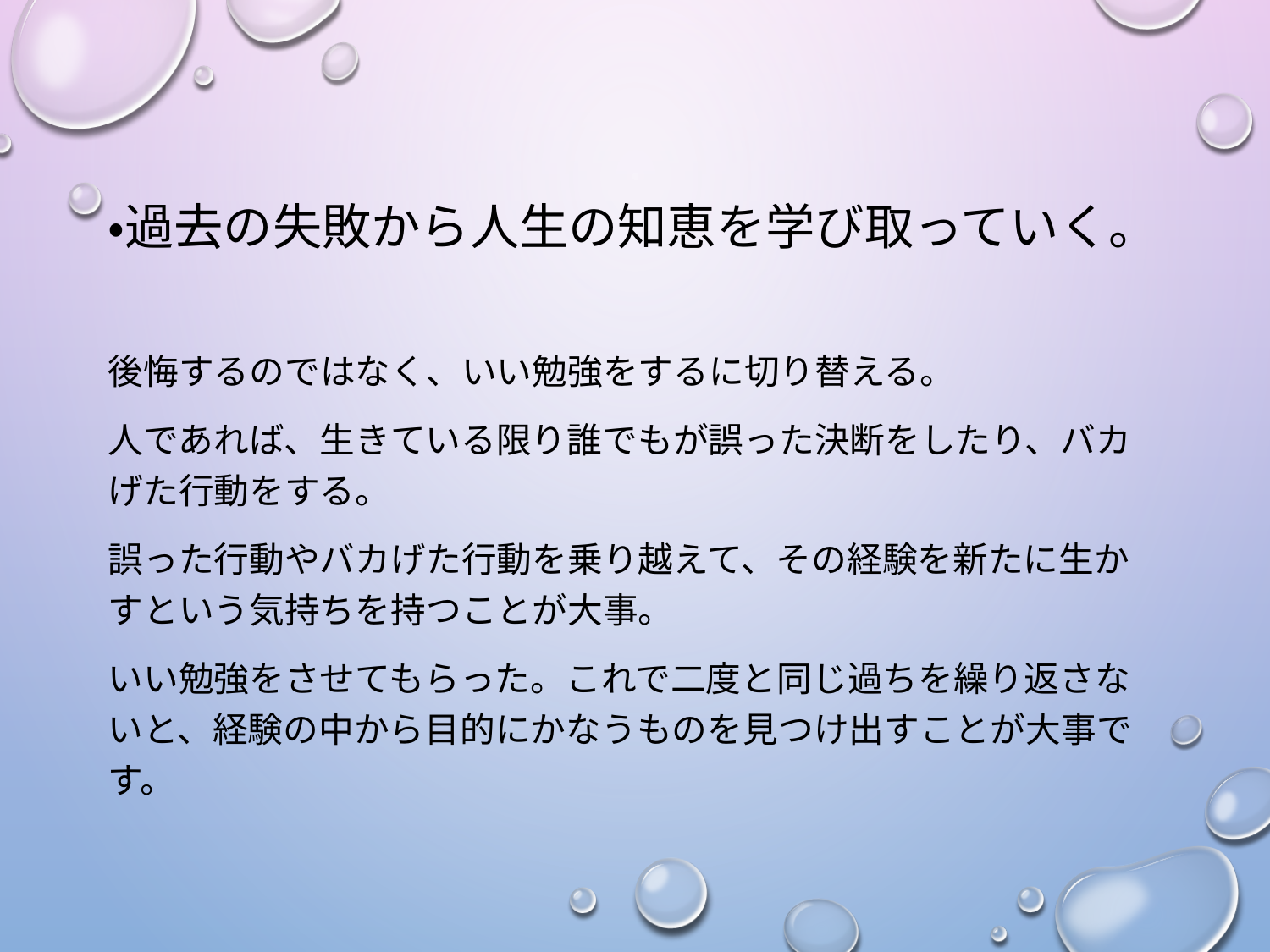

・過去の失敗から人生の知恵を学び取っていく。

後悔するのではなく、いい勉強をするに切り替える。
人であれば、生きている限り誰でもが誤った決断をしたり、バカげた行動をする。
誤った行動やバカげた行動を乗り越えて、その経験を新たに生かすという気持ちを持つことが大事。
いい勉強をさせてもらった。これで二度と同じ過ちを繰り返さないと、経験の中から目的にかなうものを見つけ出すことが大事です。